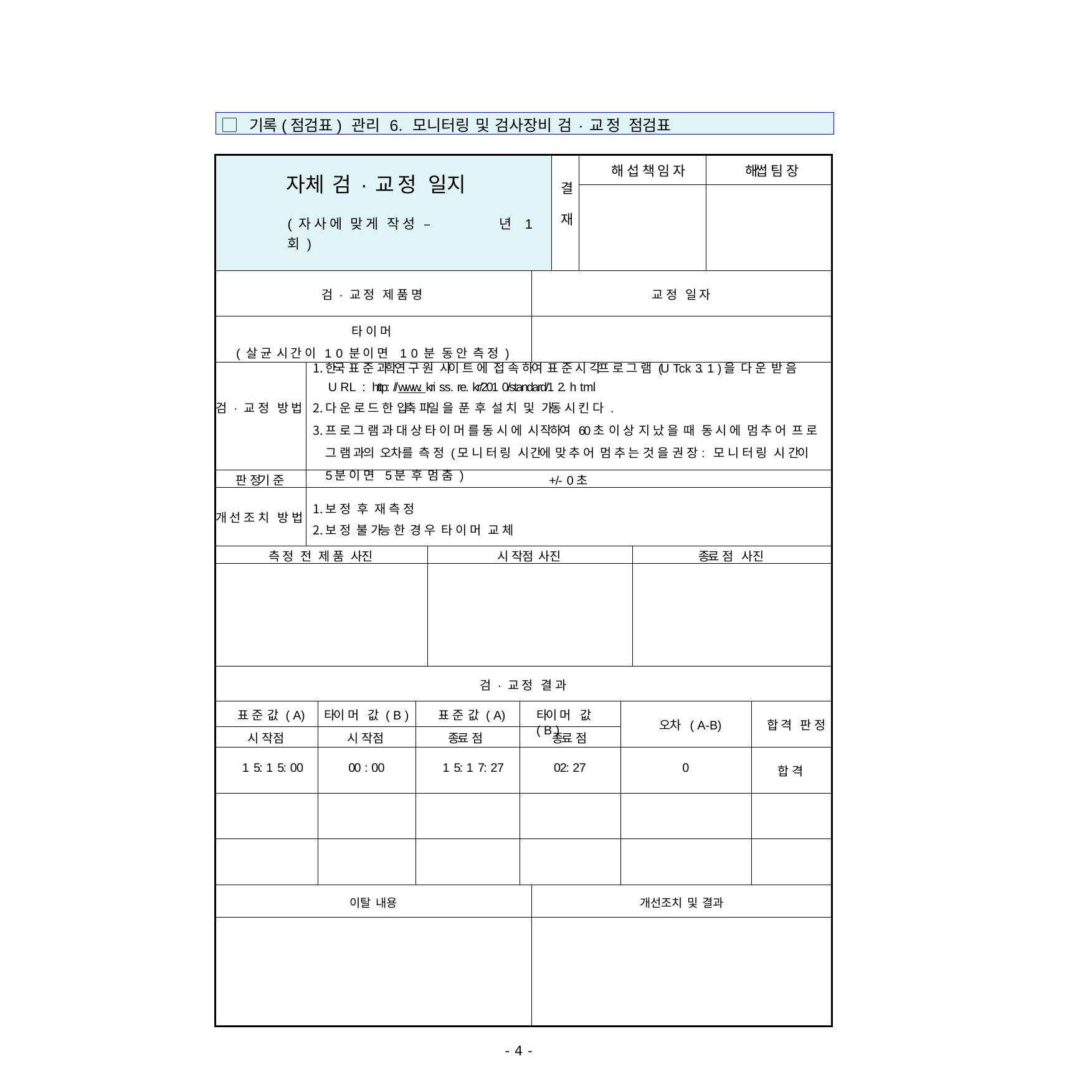

▢ 기록(점검표) 관리 6. 모니터링 및 검사장비 검·교정 점검표
| 자체 검·교정 일지 ( 자 사 에 맞 게 작 성 – 년 1 회 ) |  |  |  |  |  |  | 결 재 | 해 섭 책 임 자 |  |  | 해썹 팀 장 |  |
| --- | --- | --- | --- | --- | --- | --- | --- | --- | --- | --- | --- | --- |
|  |  |  |  |  |  |  |  |  |  |  |  |  |
| 검 · 교 정 제 품 명 |  |  |  |  |  | 교 정 일 자 |  |  |  |  |  |  |
| 타 이 머 ( 살 균 시 간 이 1 0 분 이 면 1 0 분 동 안 측 정 ) |  |  |  |  |  |  |  |  |  |  |  |  |
| 검 · 교 정 방 법 | 한국 표 준 과학연 구 원 사이 트 에 접 속 하여 표 준 시 각프 로 그 램 (U Tck 3. 1 )을 다 운 받 음 U RL : http: //www. kri ss. re. kr/201 0/standard/1 2. h tml 다 운 로 드 한 압축 파일 을 푼 후 설 치 및 가동 시 킨 다 . 프 로 그 램 과 대 상 타 이 머 를 동 시 에 시 작하여 60초 이 상 지 났 을 때 동 시 에 멈 추 어 프 로 그 램 과의 오차를 측 정 (모 니 터 링 시 간에 맞 추 어 멈 추 는 것 을 권 장: 모 니 터 링 시 간이 5분 이 면 5분 후 멈 춤 ) |  |  |  |  |  |  |  |  |  |  |  |
| 판 정기 준 | +/- 0초 |  |  |  |  |  |  |  |  |  |  |  |
| 개 선 조 치 방 법 | 보 정 후 재 측 정 보 정 불 가능 한 경 우 타 이 머 교 체 |  |  |  |  |  |  |  |  |  |  |  |
| 측 정 전 제 품 사진 |  |  |  | 시 작점 사진 |  |  |  |  |  | 종료 점 사진 |  |  |
|  |  |  |  |  |  |  |  |  |  |  |  |  |
| 검 · 교 정 결 과 |  |  |  |  |  |  |  |  |  |  |  |  |
| 표 준 값 ( A) |  | 타이 머 값 ( B ) | 표 준 값 ( A) |  | 타이 머 값 ( B ) |  |  |  | 오차 ( A-B) |  |  | 합 격 판 정 |
| 시 작점 |  | 시 작점 | 종료 점 |  | 종료 점 |  |  |  |  |  |  |  |
| 1 5: 1 5: 00 |  | 00 : 00 | 1 5: 1 7: 27 |  | 02: 27 |  |  |  | 0 |  |  | 합 격 |
|  |  |  |  |  |  |  |  |  |  |  |  |  |
|  |  |  |  |  |  |  |  |  |  |  |  |  |
| 이탈 내용 |  |  |  |  |  | 개선조치 및 결과 |  |  |  |  |  |  |
|  |  |  |  |  |  |  |  |  |  |  |  |  |
- 4 -